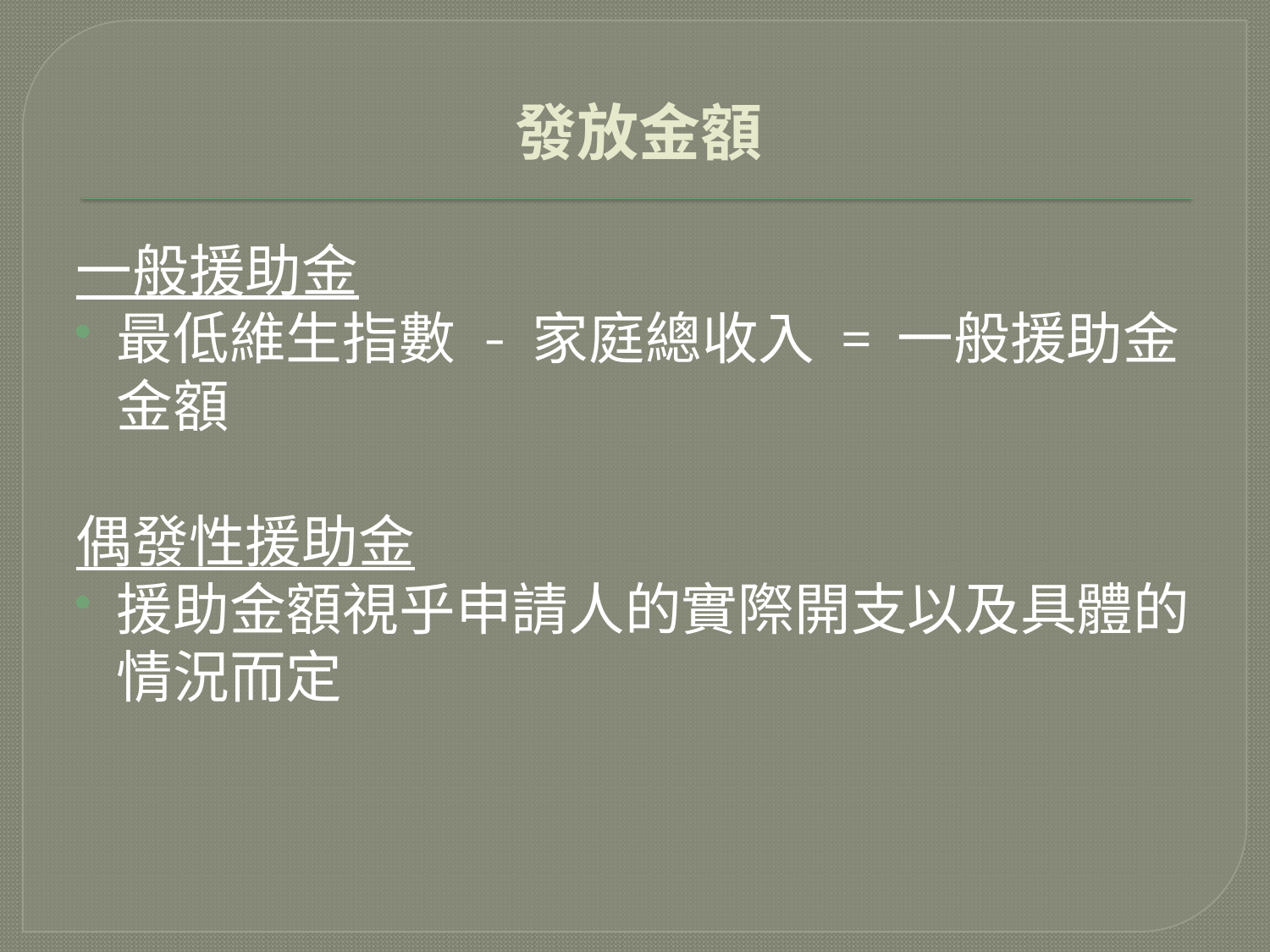

# 發放金額
一般援助金
最低維生指數 - 家庭總收入 = 一般援助金金額

偶發性援助金
援助金額視乎申請人的實際開支以及具體的情況而定